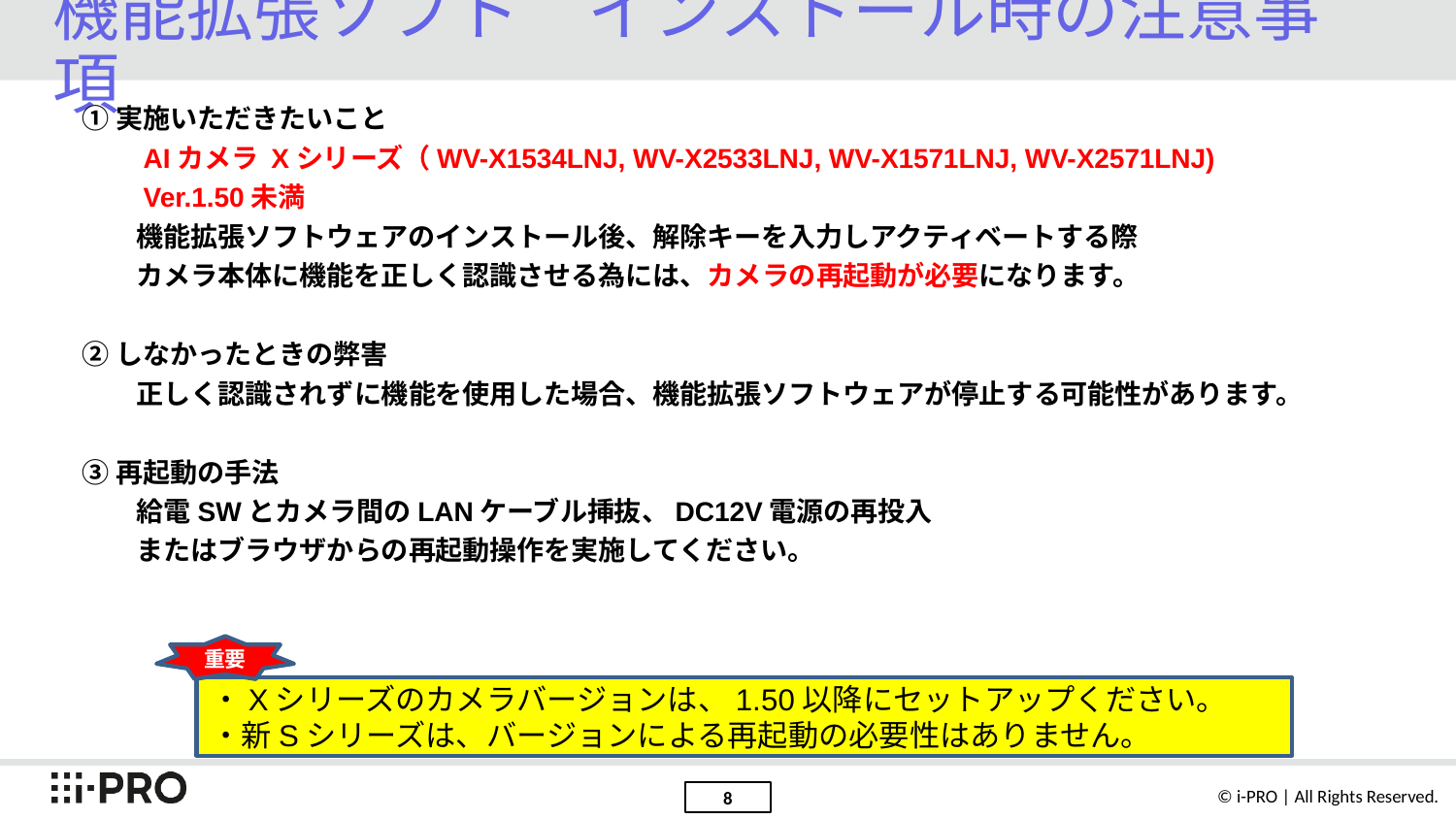

# 機能拡張ソフト　インストール時の注意事項
➀実施いただきたいこと
　　AIカメラ Xシリーズ（WV-X1534LNJ, WV-X2533LNJ, WV-X1571LNJ, WV-X2571LNJ)
　　Ver.1.50未満
　　機能拡張ソフトウェアのインストール後、解除キーを入力しアクティベートする際
　　カメラ本体に機能を正しく認識させる為には、カメラの再起動が必要になります。

②しなかったときの弊害
　　正しく認識されずに機能を使用した場合、機能拡張ソフトウェアが停止する可能性があります。

③再起動の手法
　　給電SWとカメラ間のLANケーブル挿抜、DC12V電源の再投入
　　またはブラウザからの再起動操作を実施してください。

重要
・Xシリーズのカメラバージョンは、1.50以降にセットアップください。
・新Sシリーズは、バージョンによる再起動の必要性はありません。